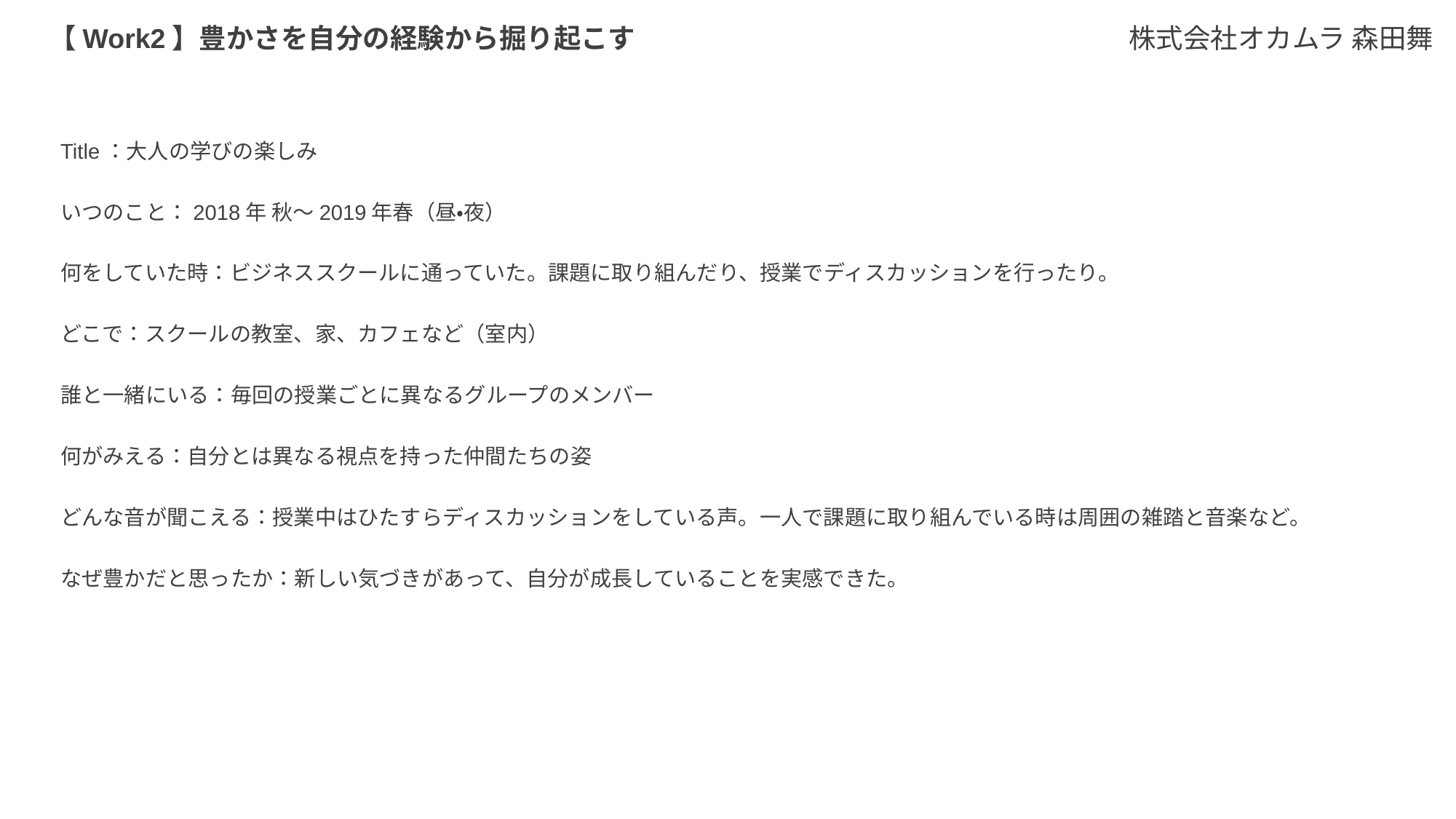

【Work2】豊かさを自分の経験から掘り起こす
株式会社オカムラ 森田舞
Title：大人の学びの楽しみ

いつのこと：2018年 秋～2019年春（昼・夜）

何をしていた時：ビジネススクールに通っていた。課題に取り組んだり、授業でディスカッションを行ったり。

どこで：スクールの教室、家、カフェなど（室内）

誰と一緒にいる：毎回の授業ごとに異なるグループのメンバー

何がみえる：自分とは異なる視点を持った仲間たちの姿

どんな音が聞こえる：授業中はひたすらディスカッションをしている声。一人で課題に取り組んでいる時は周囲の雑踏と音楽など。

なぜ豊かだと思ったか：新しい気づきがあって、自分が成長していることを実感できた。